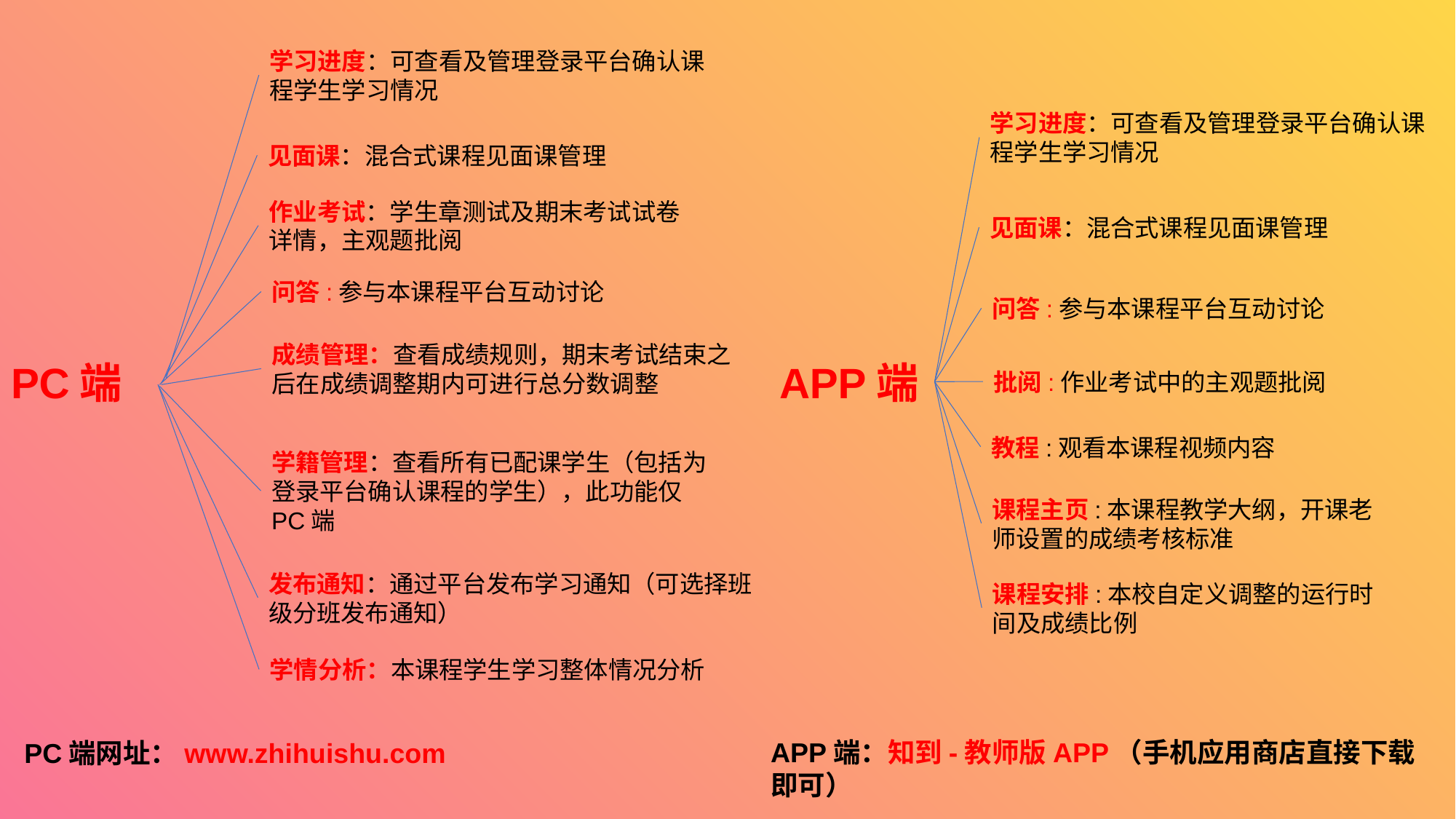

学习进度：可查看及管理登录平台确认课程学生学习情况
学习进度：可查看及管理登录平台确认课程学生学习情况
见面课：混合式课程见面课管理
作业考试：学生章测试及期末考试试卷详情，主观题批阅
见面课：混合式课程见面课管理
问答:参与本课程平台互动讨论
问答:参与本课程平台互动讨论
成绩管理：查看成绩规则，期末考试结束之后在成绩调整期内可进行总分数调整
APP端
PC端

批阅:作业考试中的主观题批阅
教程:观看本课程视频内容
学籍管理：查看所有已配课学生（包括为登录平台确认课程的学生），此功能仅PC端
课程主页:本课程教学大纲，开课老师设置的成绩考核标准
发布通知：通过平台发布学习通知（可选择班级分班发布通知）
课程安排:本校自定义调整的运行时间及成绩比例
学情分析：本课程学生学习整体情况分析
APP端：知到-教师版APP（手机应用商店直接下载即可）
PC端网址：www.zhihuishu.com